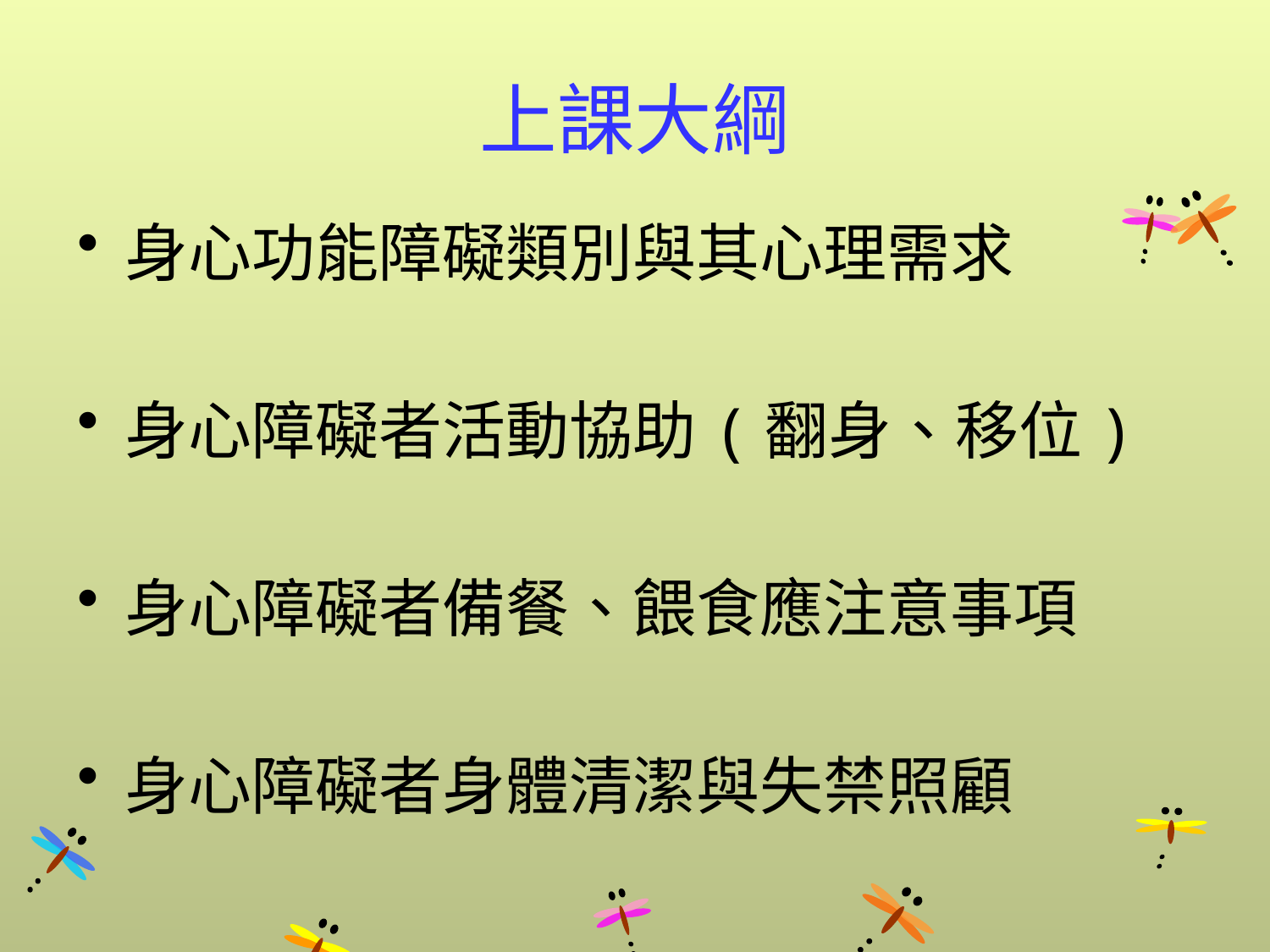

# 上課大綱
身心功能障礙類別與其心理需求

身心障礙者活動協助(翻身、移位)

身心障礙者備餐、餵食應注意事項

身心障礙者身體清潔與失禁照顧